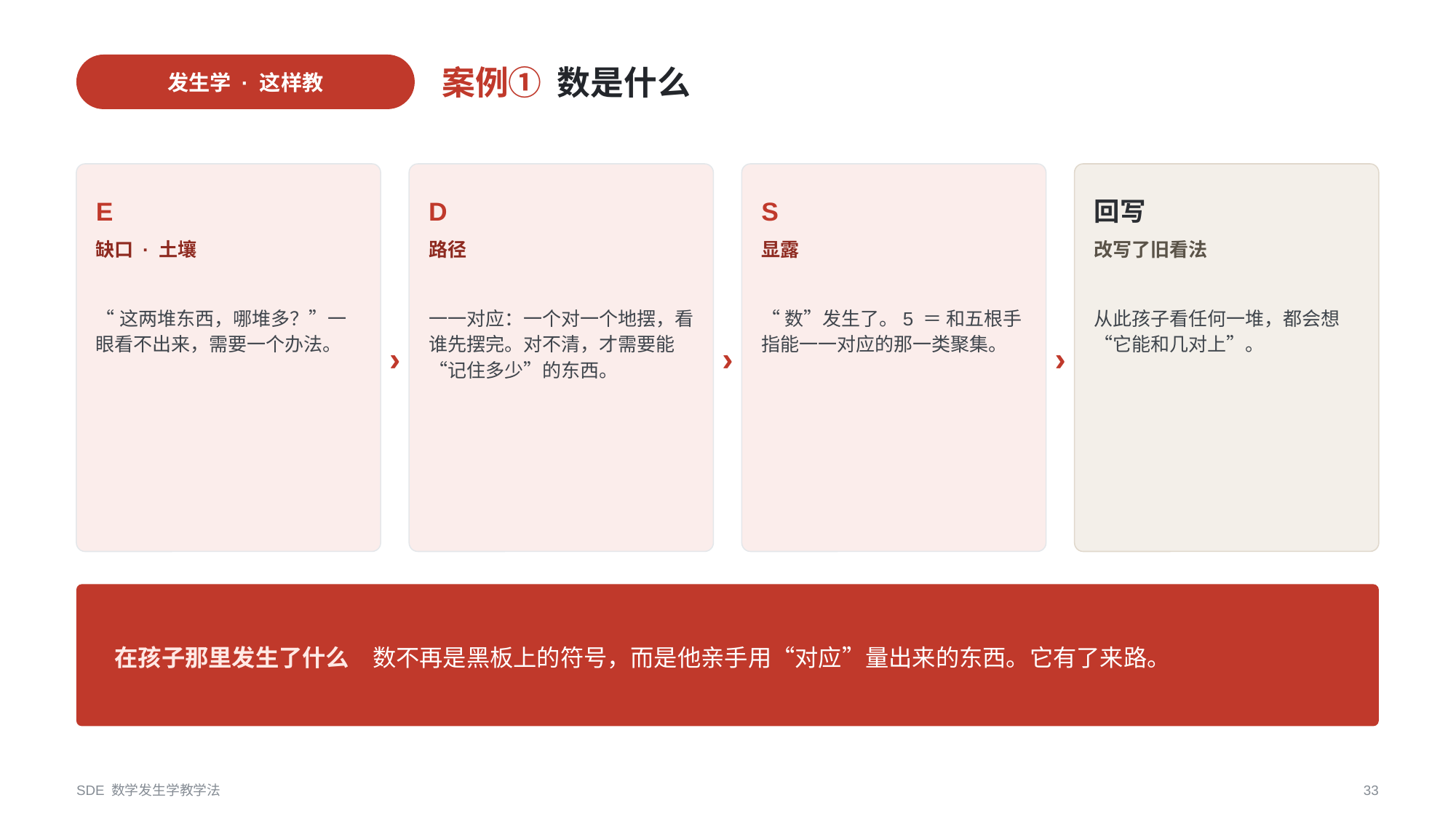

发生学 · 这样教
案例①  数是什么

E
D
S
回写
缺口 · 土壤
路径
显露
改写了旧看法
“这两堆东西，哪堆多？”一眼看不出来，需要一个办法。
一一对应：一个对一个地摆，看谁先摆完。对不清，才需要能“记住多少”的东西。
“数”发生了。5 ＝ 和五根手指能一一对应的那一类聚集。
从此孩子看任何一堆，都会想“它能和几对上”。
›
›
›

在孩子那里发生了什么　数不再是黑板上的符号，而是他亲手用“对应”量出来的东西。它有了来路。
SDE 数学发生学教学法
33